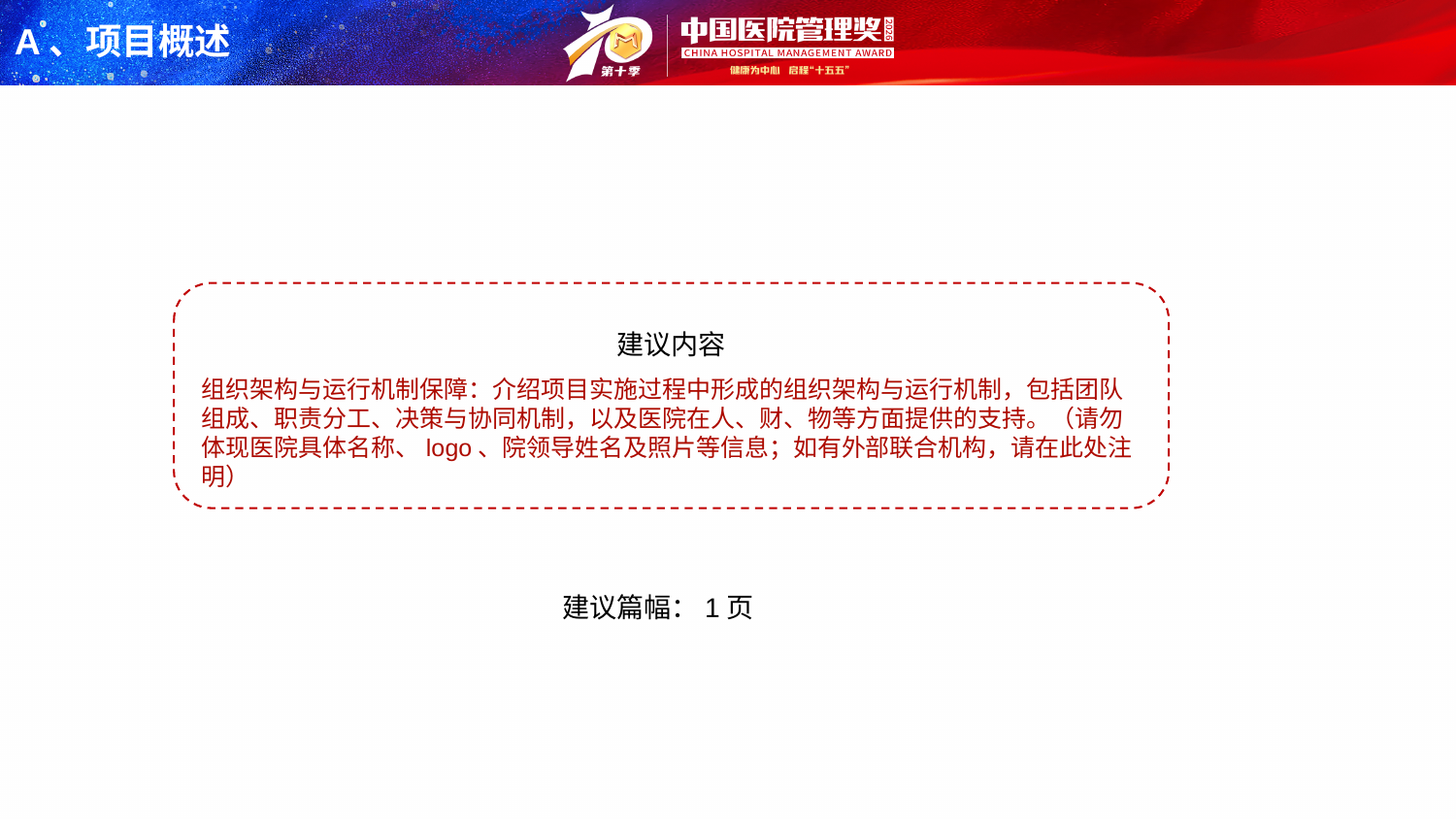

建议内容
组织架构与运行机制保障：介绍项目实施过程中形成的组织架构与运行机制，包括团队组成、职责分工、决策与协同机制，以及医院在人、财、物等方面提供的支持。（请勿体现医院具体名称、logo、院领导姓名及照片等信息；如有外部联合机构，请在此处注明）
建议篇幅：1页